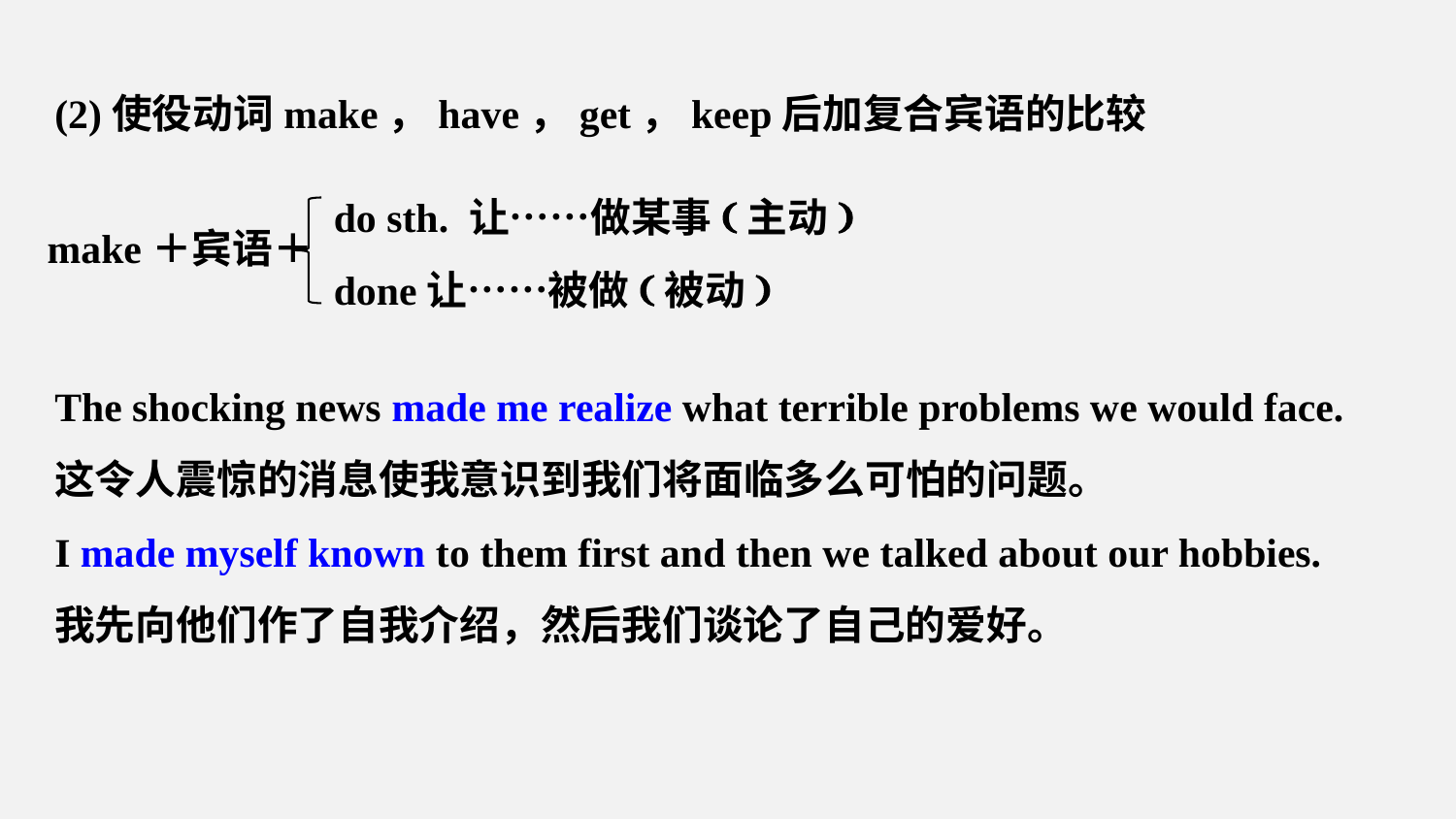

(2)使役动词make，have，get，keep后加复合宾语的比较
do sth. 让……做某事(主动)
done让……被做(被动)

make＋宾语＋
The shocking news made me realize what terrible problems we would face.
这令人震惊的消息使我意识到我们将面临多么可怕的问题。
I made myself known to them first and then we talked about our hobbies.
我先向他们作了自我介绍，然后我们谈论了自己的爱好。